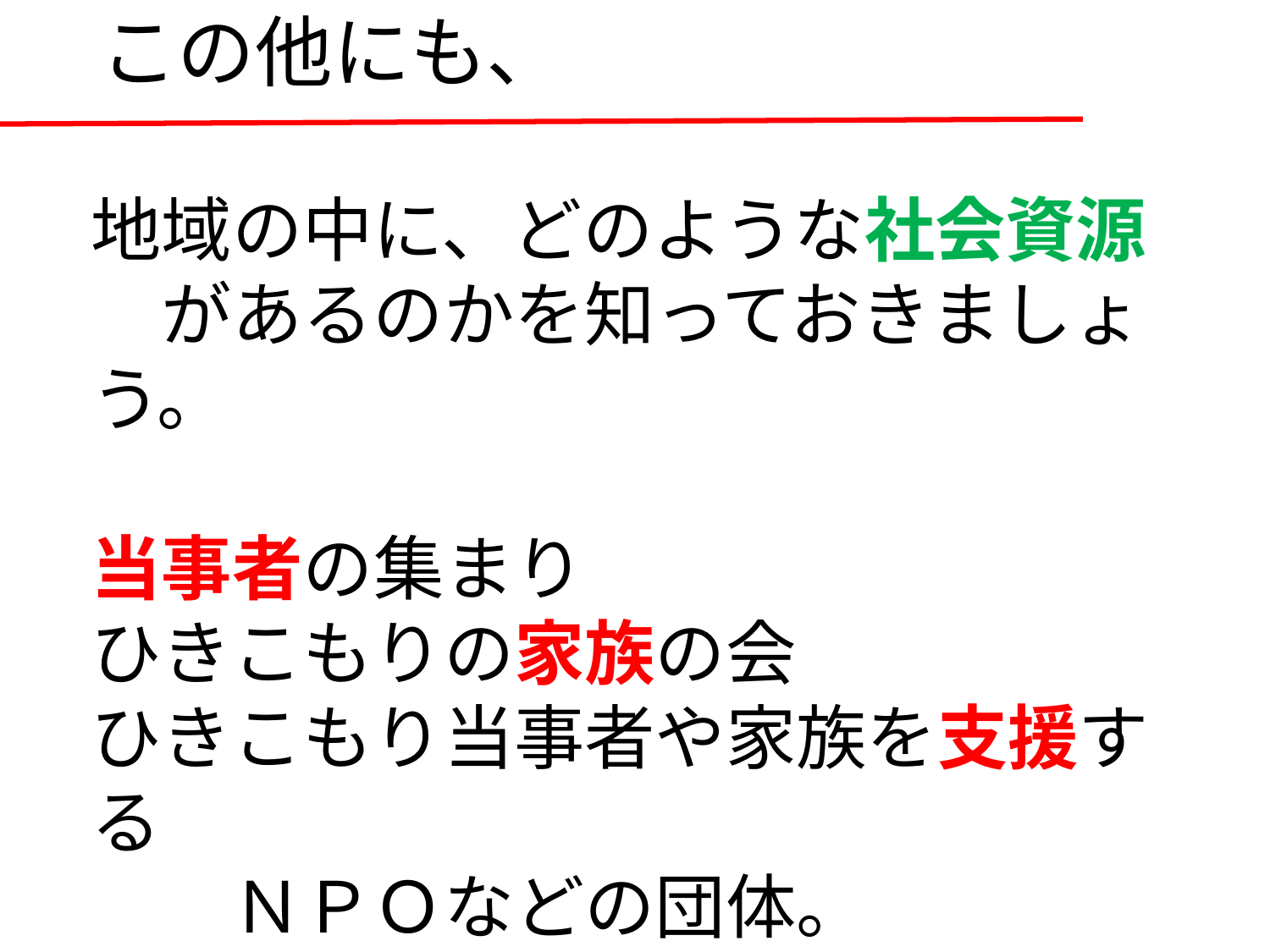

# この他にも、
地域の中に、どのような社会資源
　があるのかを知っておきましょう。

当事者の集まり
ひきこもりの家族の会
ひきこもり当事者や家族を支援する
　　ＮＰＯなどの団体。
ボランティア団体など。